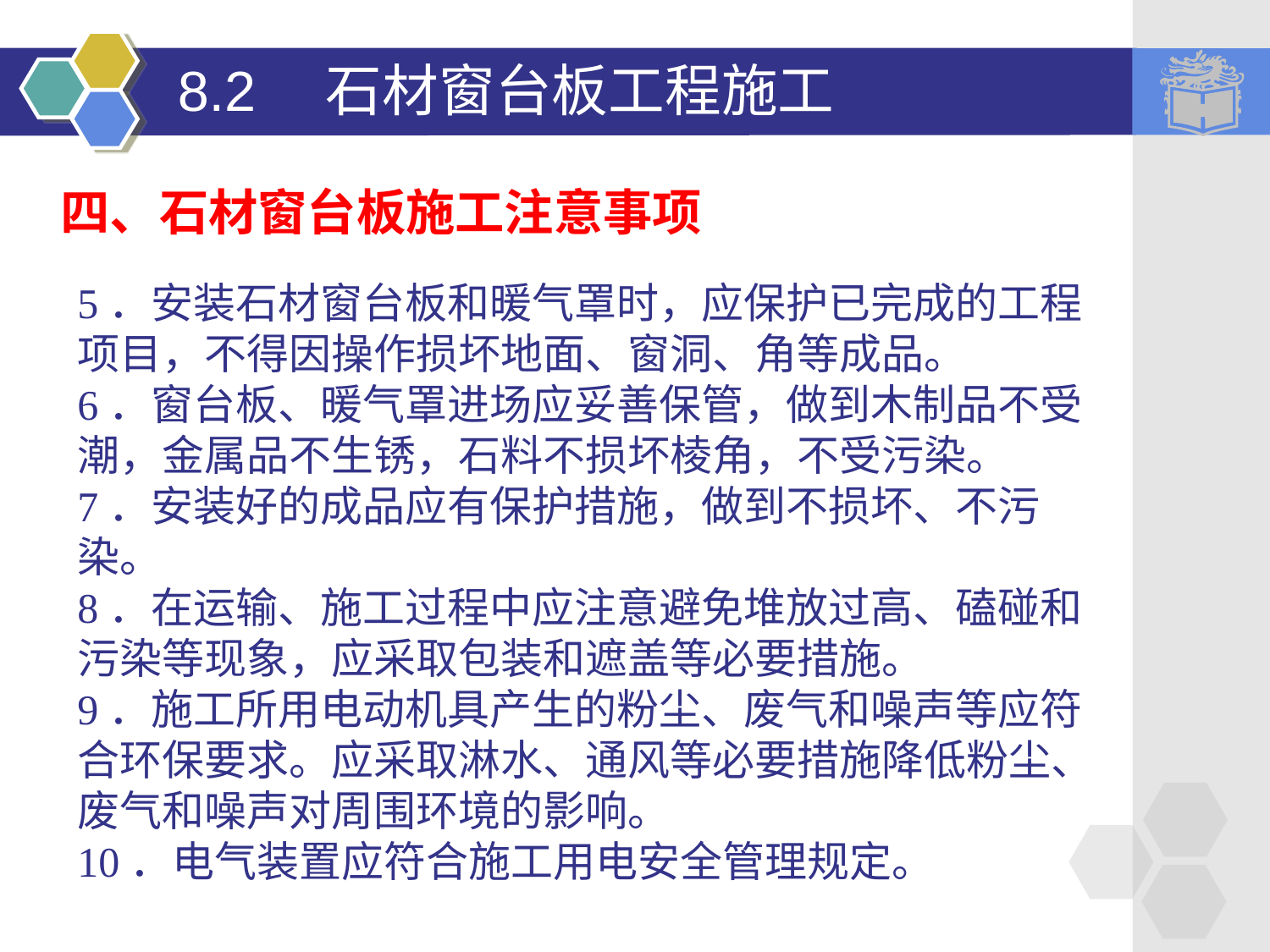

# 8.2　石材窗台板工程施工
四、石材窗台板施工注意事项
5．安装石材窗台板和暖气罩时，应保护已完成的工程项目，不得因操作损坏地面、窗洞、角等成品。
6．窗台板、暖气罩进场应妥善保管，做到木制品不受潮，金属品不生锈，石料不损坏棱角，不受污染。
7．安装好的成品应有保护措施，做到不损坏、不污染。
8．在运输、施工过程中应注意避免堆放过高、磕碰和污染等现象，应采取包装和遮盖等必要措施。
9．施工所用电动机具产生的粉尘、废气和噪声等应符合环保要求。应采取淋水、通风等必要措施降低粉尘、废气和噪声对周围环境的影响。
10．电气装置应符合施工用电安全管理规定。